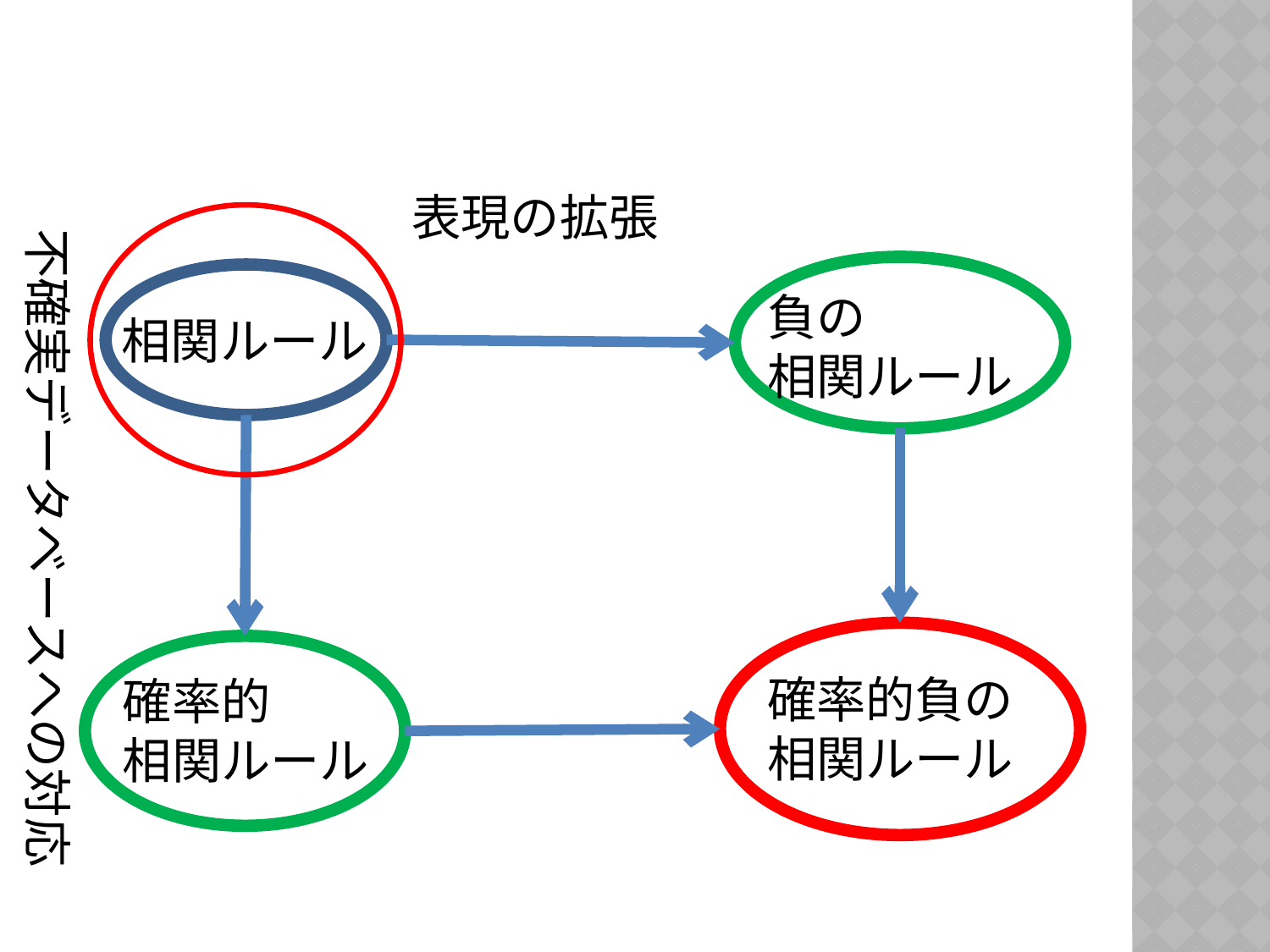

表現の拡張

不確実データベースへの対応

負の
相関ルール
相関ルール

確率的負の
相関ルール
確率的
相関ルール